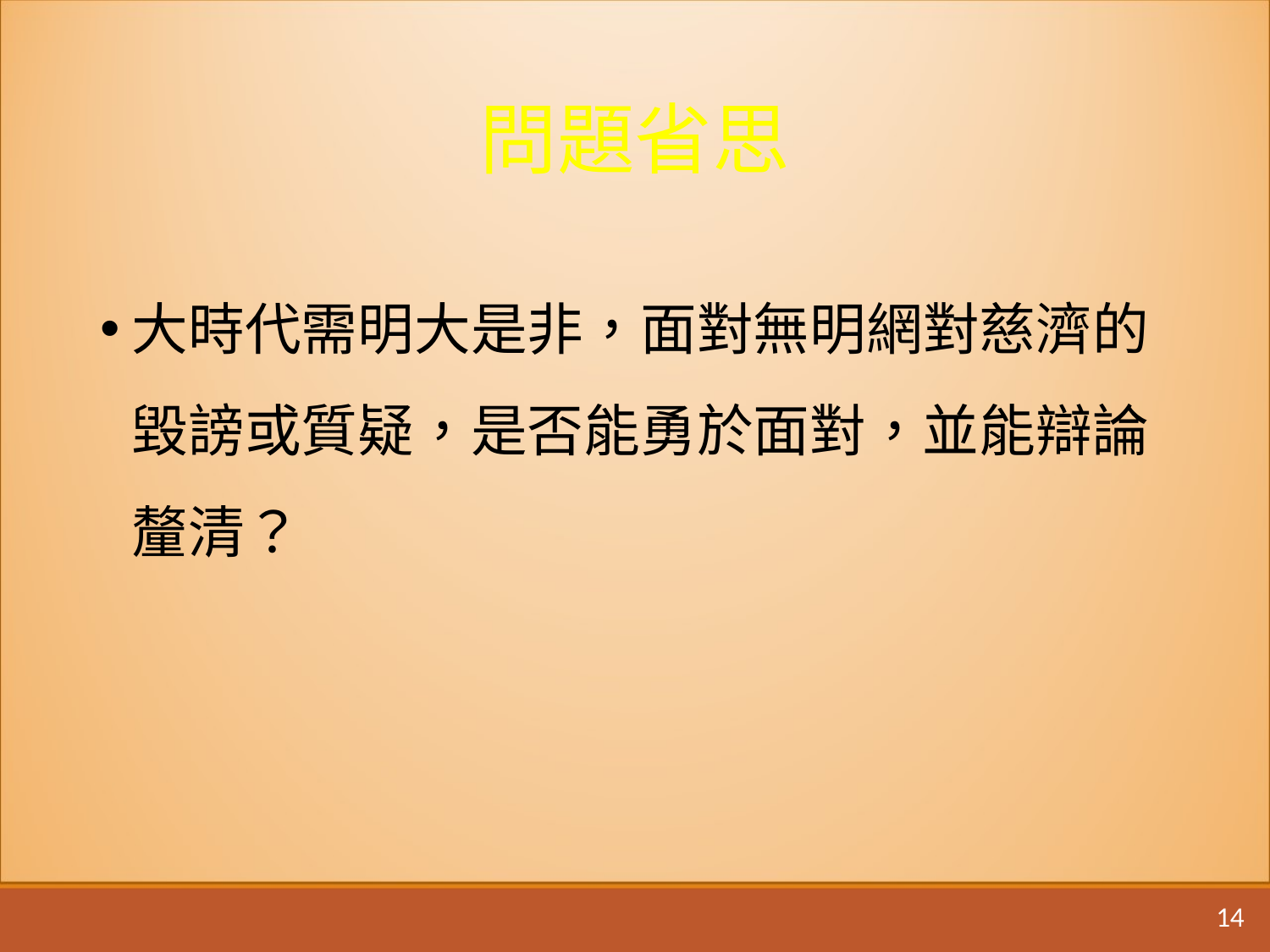

# 問題省思
大時代需明大是非，面對無明網對慈濟的毀謗或質疑，是否能勇於面對，並能辯論釐清？

14